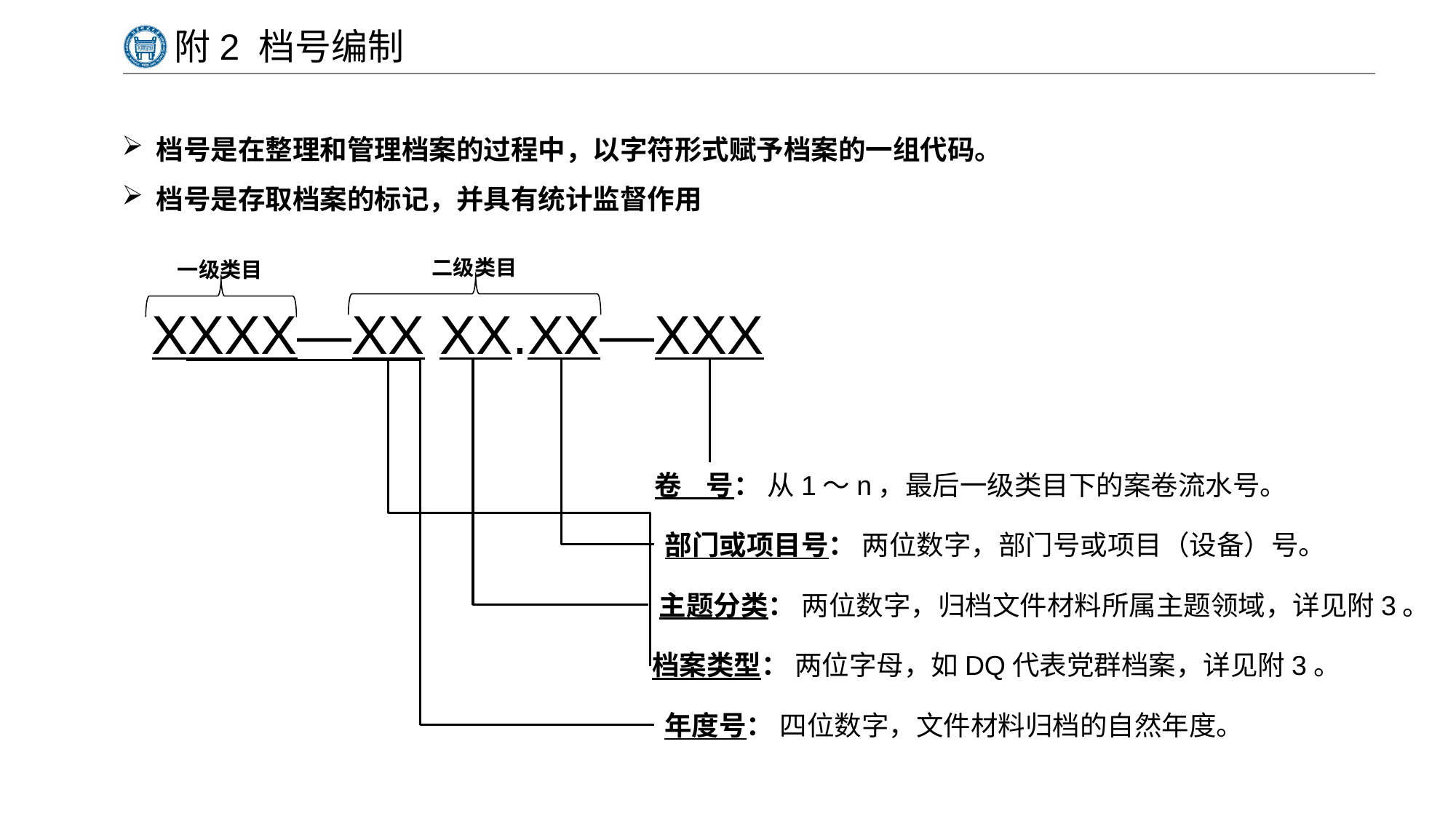

# 附2 档号编制
档号是在整理和管理档案的过程中，以字符形式赋予档案的一组代码。
档号是存取档案的标记，并具有统计监督作用

二级类目
一级类目
XXXX—XX XX.XX—XXX
卷    号： 从1～n，最后一级类目下的案卷流水号。
部门或项目号： 两位数字，部门号或项目（设备）号。
主题分类： 两位数字，归档文件材料所属主题领域，详见附3。
档案类型： 两位字母，如DQ代表党群档案，详见附3。
年度号： 四位数字，文件材料归档的自然年度。